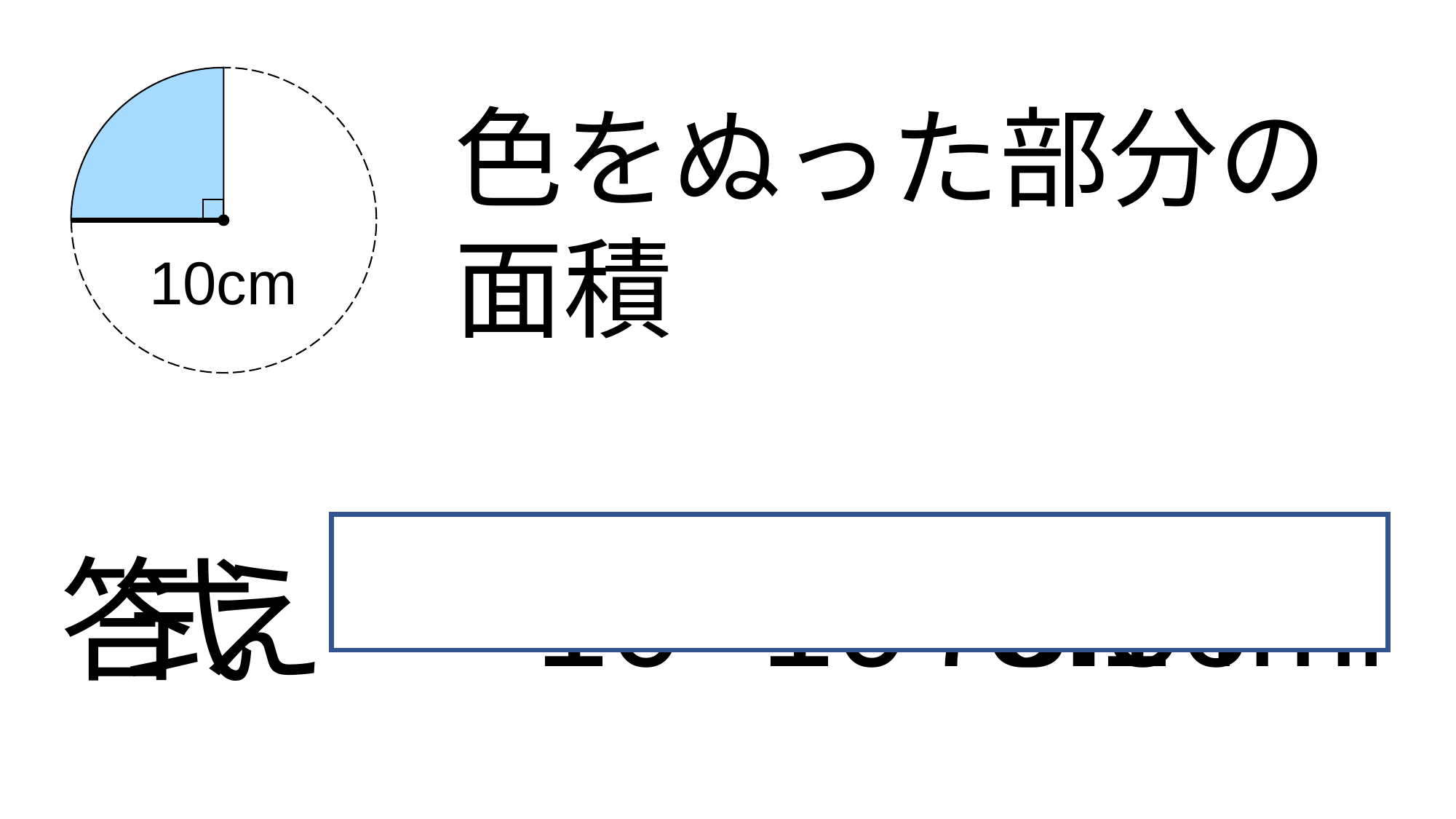

10cm

10cm
色をぬった部分の面積

答え
式
78.5cm2
10×10×3.14÷4